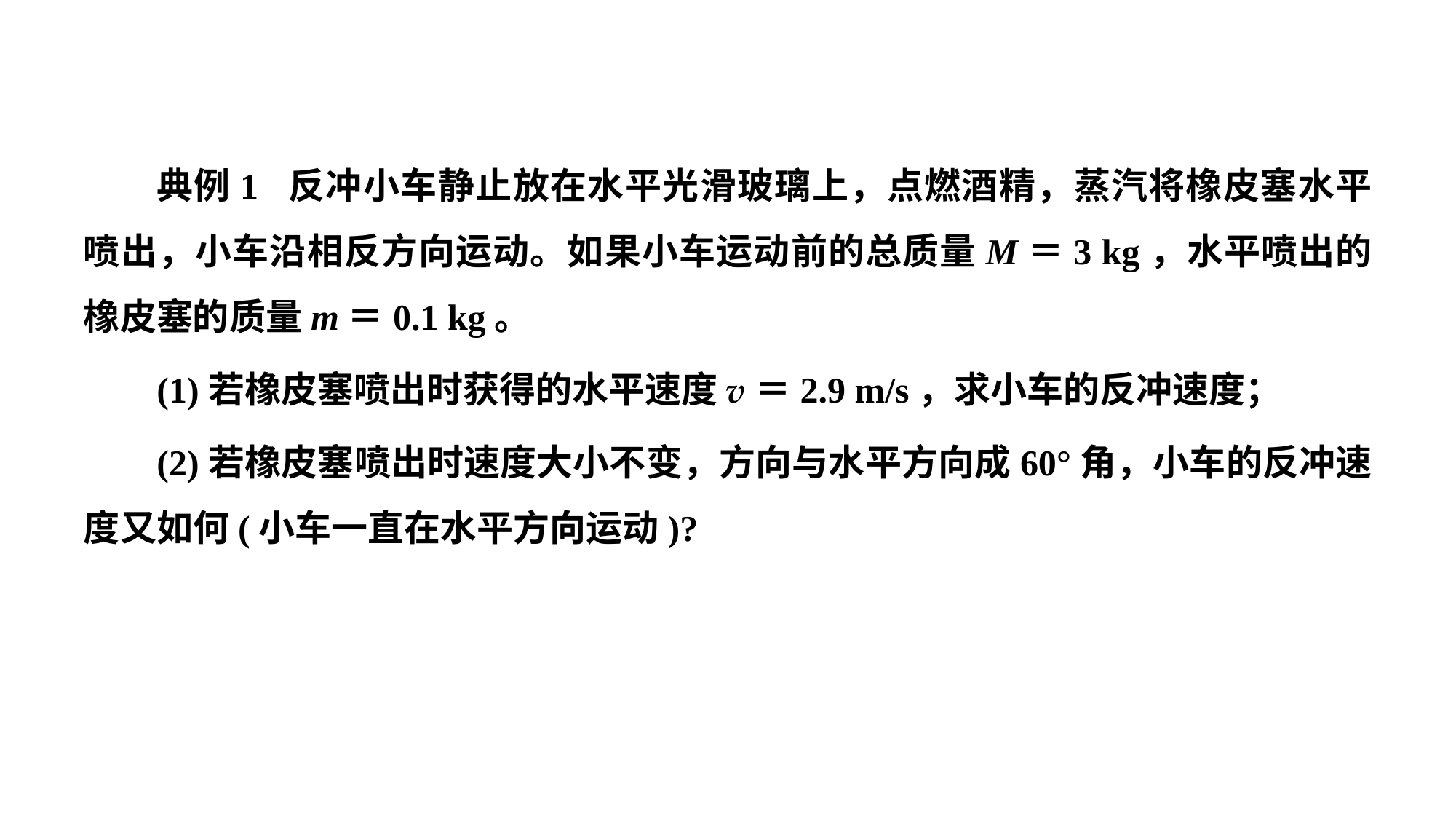

典例1  反冲小车静止放在水平光滑玻璃上，点燃酒精，蒸汽将橡皮塞水平喷出，小车沿相反方向运动。如果小车运动前的总质量M＝3 kg，水平喷出的橡皮塞的质量m＝0.1 kg。
(1)若橡皮塞喷出时获得的水平速度v＝2.9 m/s，求小车的反冲速度；
(2)若橡皮塞喷出时速度大小不变，方向与水平方向成60°角，小车的反冲速度又如何(小车一直在水平方向运动)?